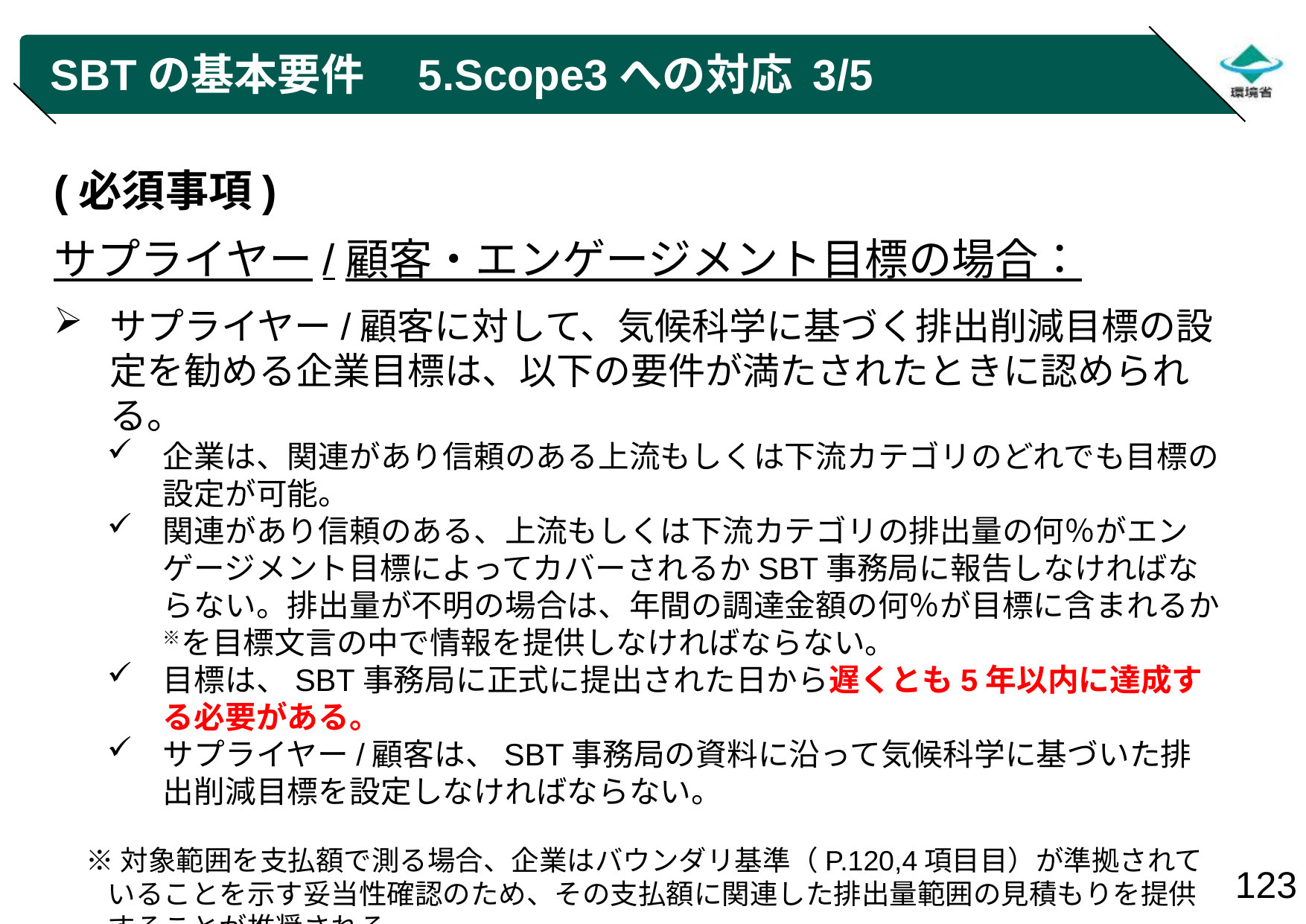

# SBTの基本要件　5.Scope3への対応 3/5
(必須事項)

サプライヤー/顧客・エンゲージメント目標の場合：
サプライヤー/顧客に対して、気候科学に基づく排出削減目標の設定を勧める企業目標は、以下の要件が満たされたときに認められる。
企業は、関連があり信頼のある上流もしくは下流カテゴリのどれでも目標の設定が可能。
関連があり信頼のある、上流もしくは下流カテゴリの排出量の何％がエンゲージメント目標によってカバーされるかSBT事務局に報告しなければならない。排出量が不明の場合は、年間の調達金額の何％が目標に含まれるか※を目標文言の中で情報を提供しなければならない。
目標は、SBT事務局に正式に提出された日から遅くとも5年以内に達成する必要がある。
サプライヤー/顧客は、SBT事務局の資料に沿って気候科学に基づいた排出削減目標を設定しなければならない。

※対象範囲を支払額で測る場合、企業はバウンダリ基準（P.120,4項目目）が準拠されていることを示す妥当性確認のため、その支払額に関連した排出量範囲の見積もりを提供することが推奨される。